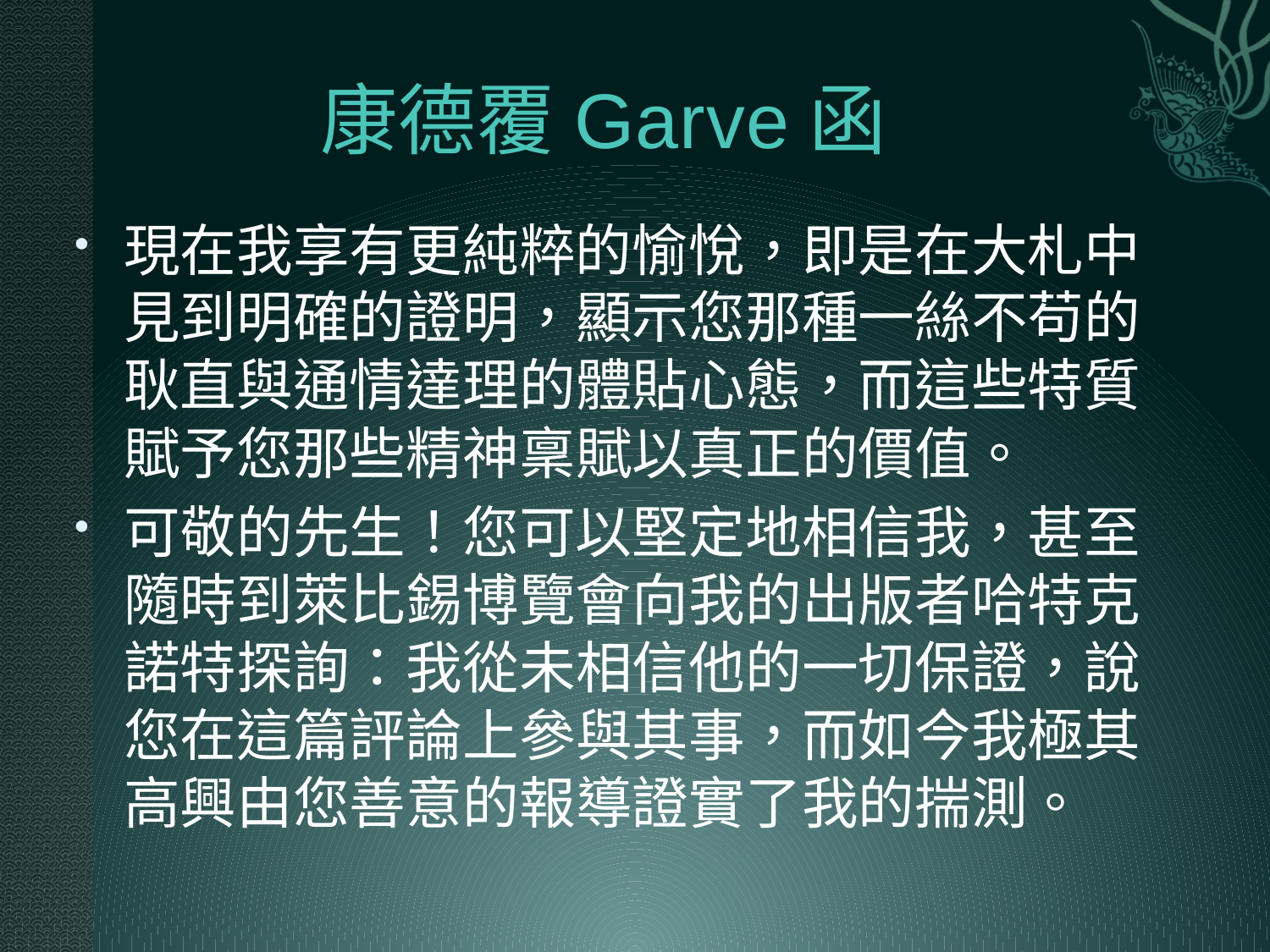

# 康德覆Garve函
現在我享有更純粹的愉悅，即是在大札中見到明確的證明，顯示您那種一絲不苟的耿直與通情達理的體貼心態，而這些特質賦予您那些精神稟賦以真正的價值。
可敬的先生！您可以堅定地相信我，甚至隨時到萊比錫博覽會向我的出版者哈特克諾特探詢：我從未相信他的一切保證，說您在這篇評論上參與其事，而如今我極其高興由您善意的報導證實了我的揣測。